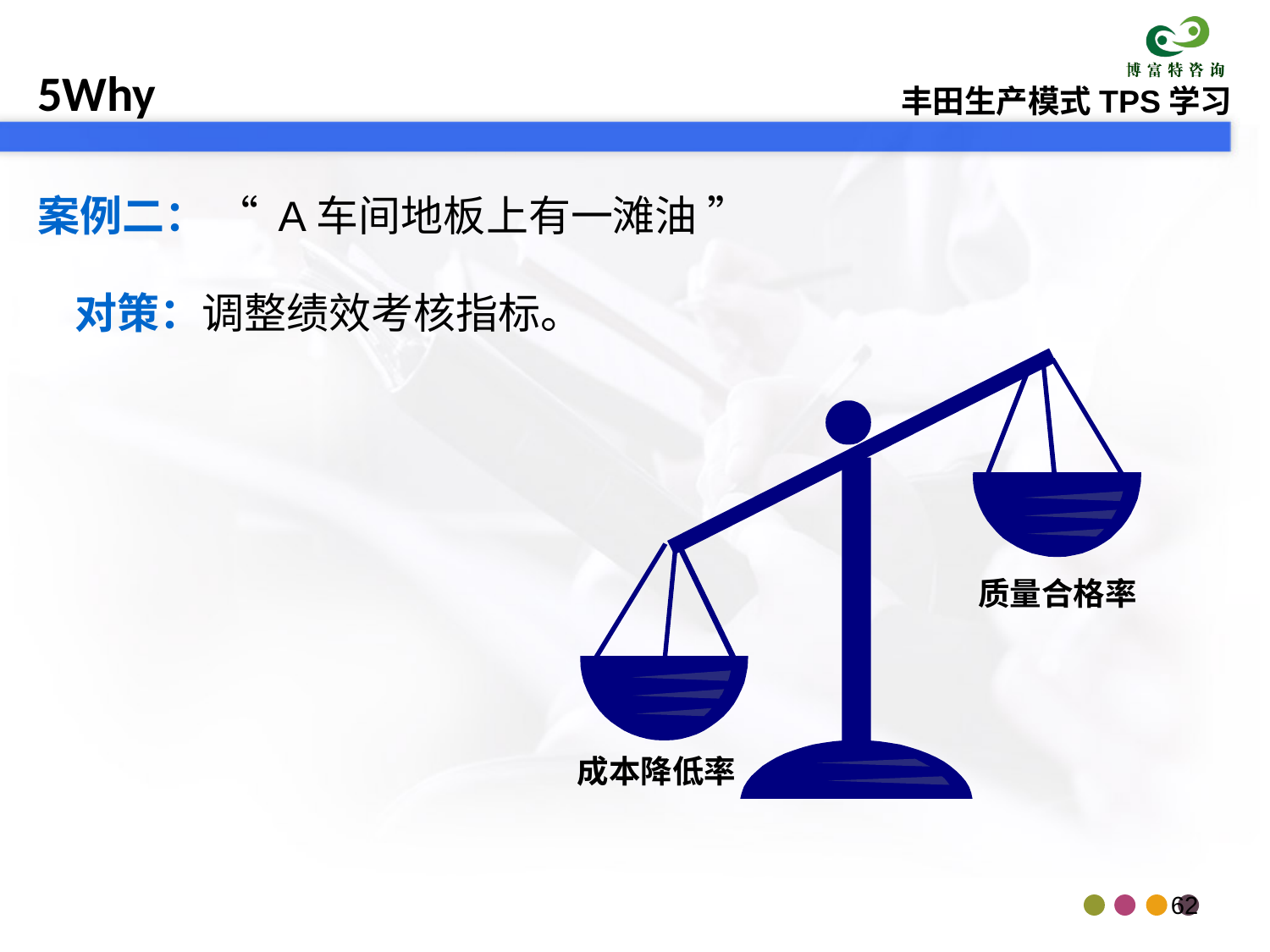

案例二： “ A车间地板上有一滩油 ”
对策：调整绩效考核指标。

质量合格率
成本降低率